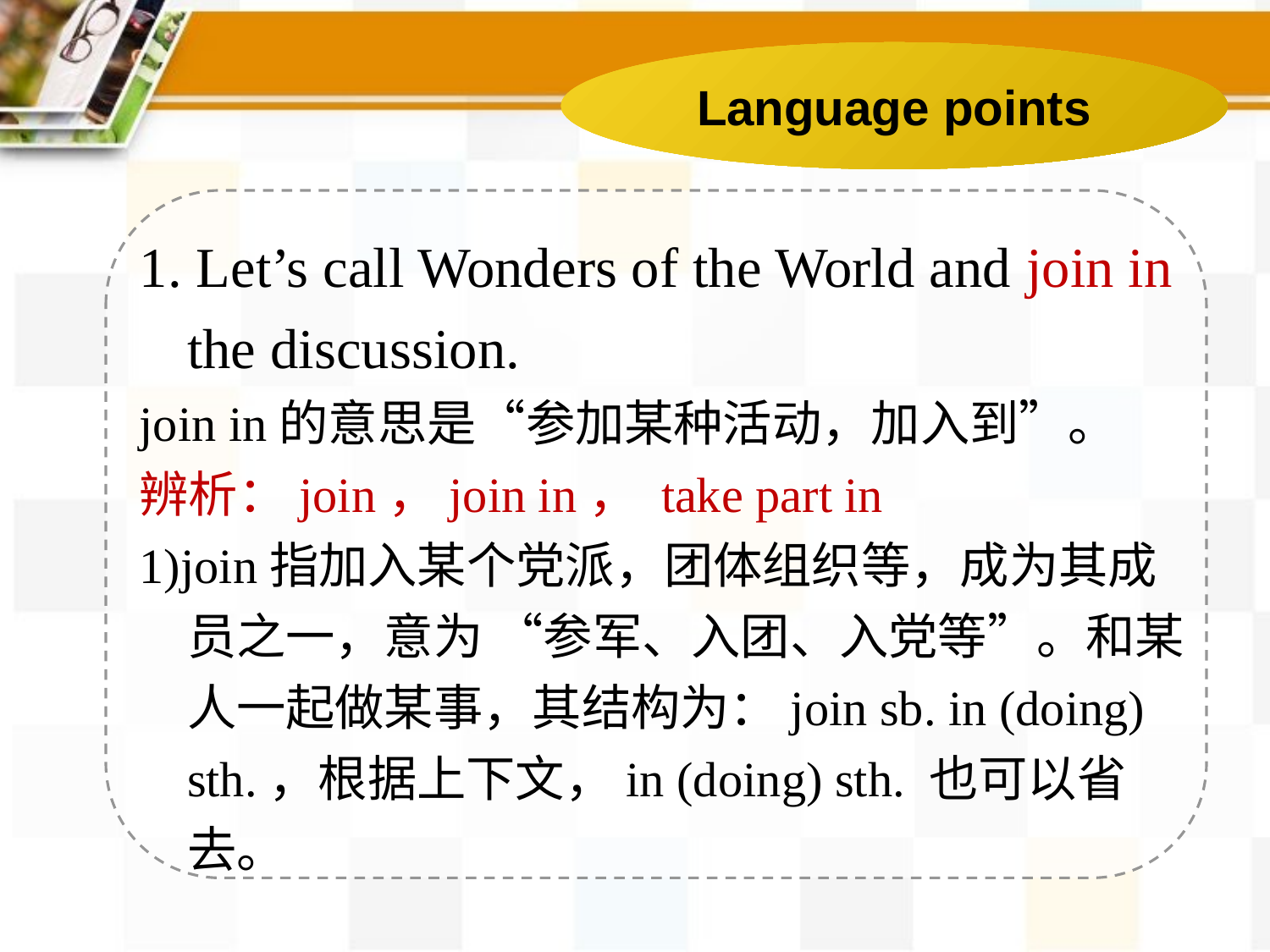

Language points

1. Let’s call Wonders of the World and join in the discussion.
join in的意思是“参加某种活动，加入到”。
辨析：join，join in， take part in
1)join指加入某个党派，团体组织等，成为其成员之一，意为 “参军、入团、入党等”。和某人一起做某事，其结构为：join sb. in (doing) sth.，根据上下文，in (doing) sth. 也可以省去。